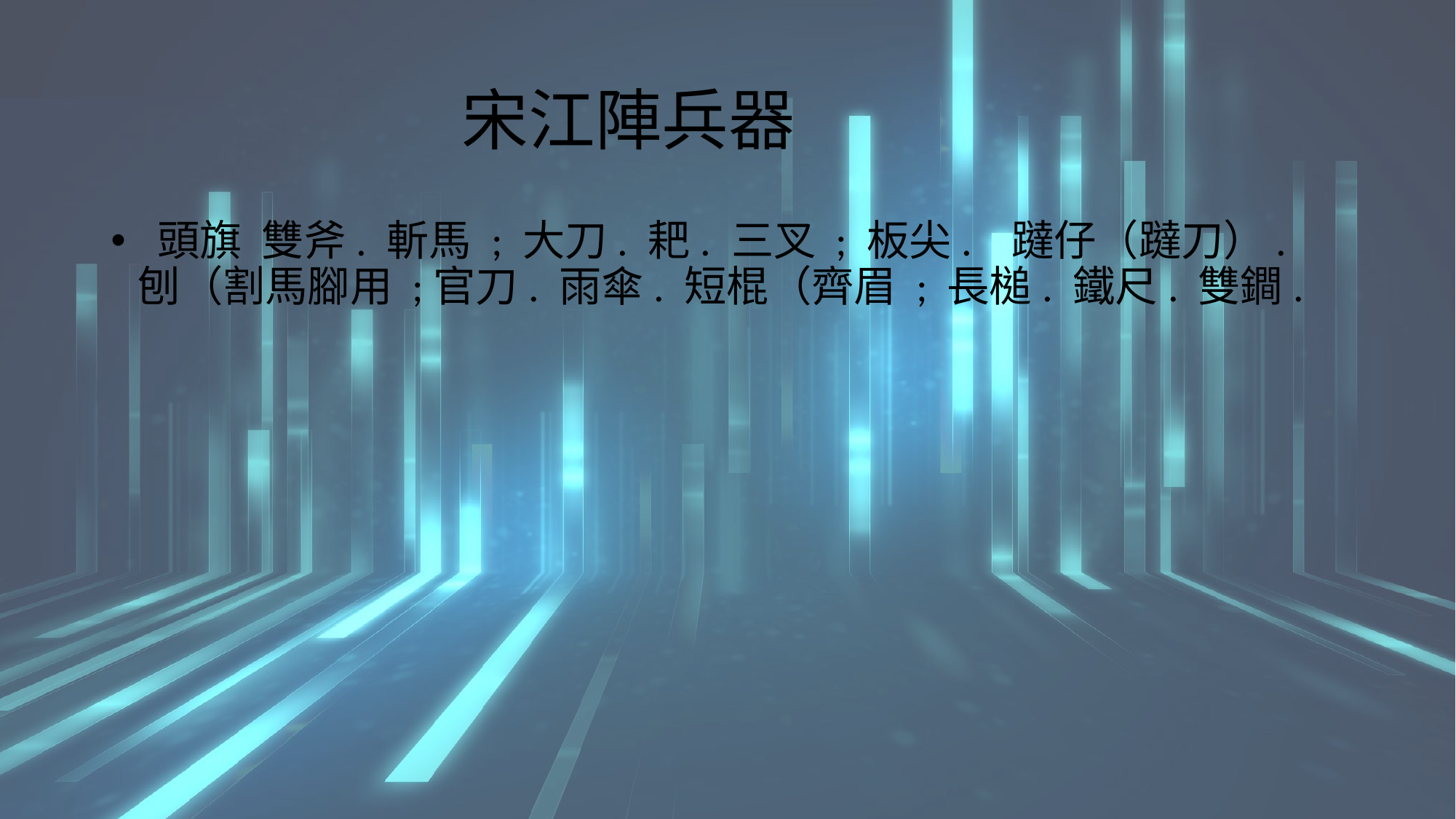

# 宋江陣兵器
 頭旗  雙斧. 斬馬 ; 大刀. 耙. 三叉 ; 板尖.   躂仔（躂刀）. 刨（割馬腳用 ;官刀. 雨傘. 短棍（齊眉 ; 長槌. 鐵尺. 雙鐧.